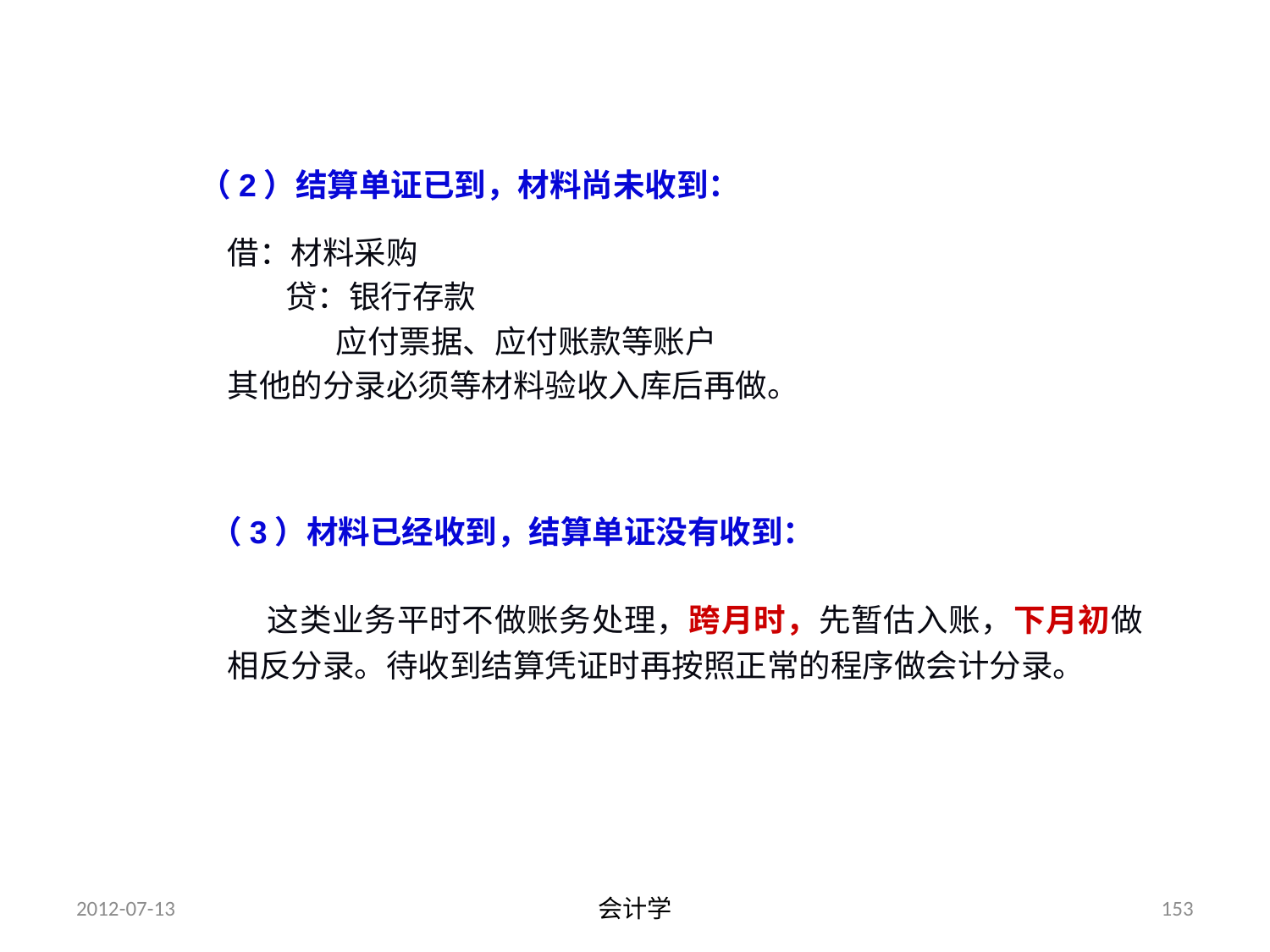

（2）结算单证已到，材料尚未收到：
借：材料采购
       贷：银行存款
              应付票据、应付账款等账户
其他的分录必须等材料验收入库后再做。
（3）材料已经收到，结算单证没有收到：
    这类业务平时不做账务处理，跨月时，先暂估入账，下月初做相反分录。待收到结算凭证时再按照正常的程序做会计分录。
2012-07-13
会计学
153